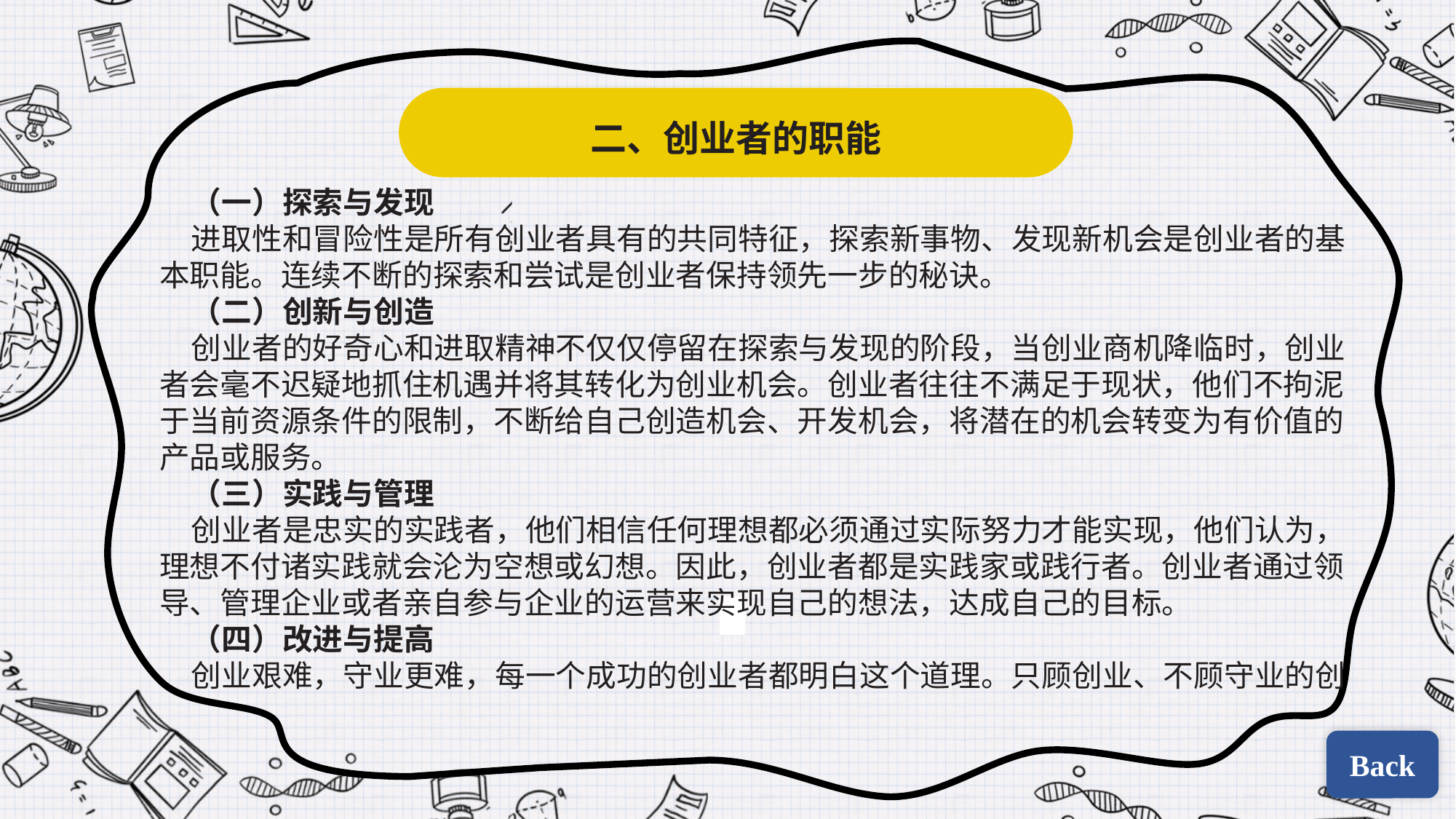

二、创业者的职能
（一）探索与发现
进取性和冒险性是所有创业者具有的共同特征，探索新事物、发现新机会是创业者的基本职能。连续不断的探索和尝试是创业者保持领先一步的秘诀。
（二）创新与创造
创业者的好奇心和进取精神不仅仅停留在探索与发现的阶段，当创业商机降临时，创业者会毫不迟疑地抓住机遇并将其转化为创业机会。创业者往往不满足于现状，他们不拘泥于当前资源条件的限制，不断给自己创造机会、开发机会，将潜在的机会转变为有价值的产品或服务。
（三）实践与管理
创业者是忠实的实践者，他们相信任何理想都必须通过实际努力才能实现，他们认为，理想不付诸实践就会沦为空想或幻想。因此，创业者都是实践家或践行者。创业者通过领导、管理企业或者亲自参与企业的运营来实现自己的想法，达成自己的目标。
（四）改进与提高
创业艰难，守业更难，每一个成功的创业者都明白这个道理。只顾创业、不顾守业的创
|  |  |
| --- | --- |
|  |  |

Back